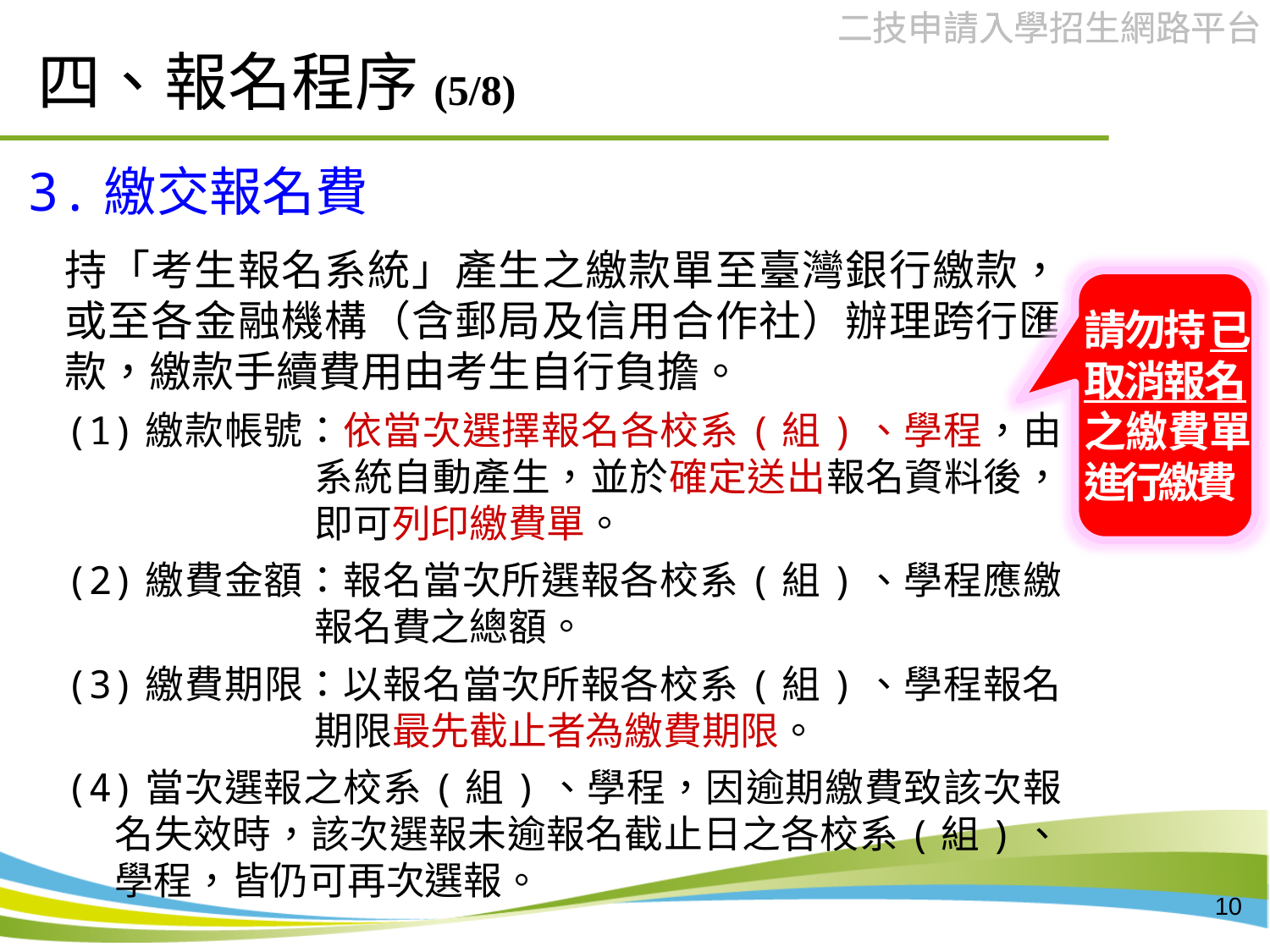

# 四、報名程序(5/8)
3.繳交報名費
持「考生報名系統」產生之繳款單至臺灣銀行繳款，或至各金融機構（含郵局及信用合作社）辦理跨行匯款，繳款手續費用由考生自行負擔。
(1)繳款帳號：依當次選擇報名各校系(組)、學程，由系統自動產生，並於確定送出報名資料後，即可列印繳費單。
(2)繳費金額：報名當次所選報各校系(組)、學程應繳報名費之總額。
(3)繳費期限：以報名當次所報各校系(組)、學程報名期限最先截止者為繳費期限。
(4)當次選報之校系(組)、學程，因逾期繳費致該次報名失效時，該次選報未逾報名截止日之各校系(組)、學程，皆仍可再次選報。
請勿持已取消報名之繳費單進行繳費
10